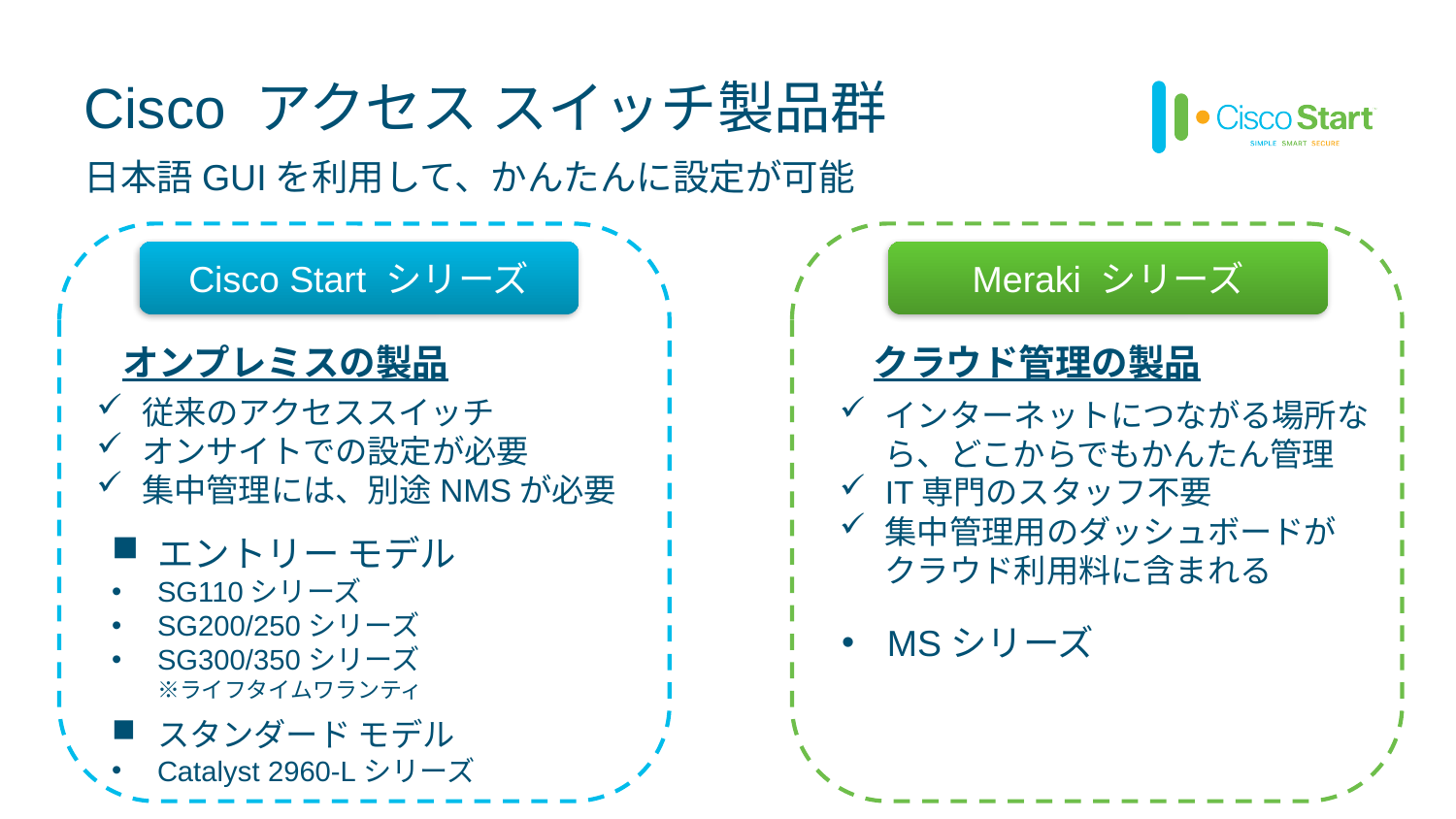

# Cisco アクセス スイッチ製品群
日本語GUIを利用して、かんたんに設定が可能

Cisco Start シリーズ
Meraki シリーズ
クラウド管理の製品
オンプレミスの製品
従来のアクセススイッチ
オンサイトでの設定が必要
集中管理には、別途NMSが必要
インターネットにつながる場所なら、どこからでもかんたん管理
IT専門のスタッフ不要
集中管理用のダッシュボードが
クラウド利用料に含まれる
エントリー モデル
SG110シリーズ
SG200/250シリーズ
SG300/350シリーズ
※ライフタイムワランティ

スタンダード モデル
Catalyst 2960-Lシリーズ
MSシリーズ